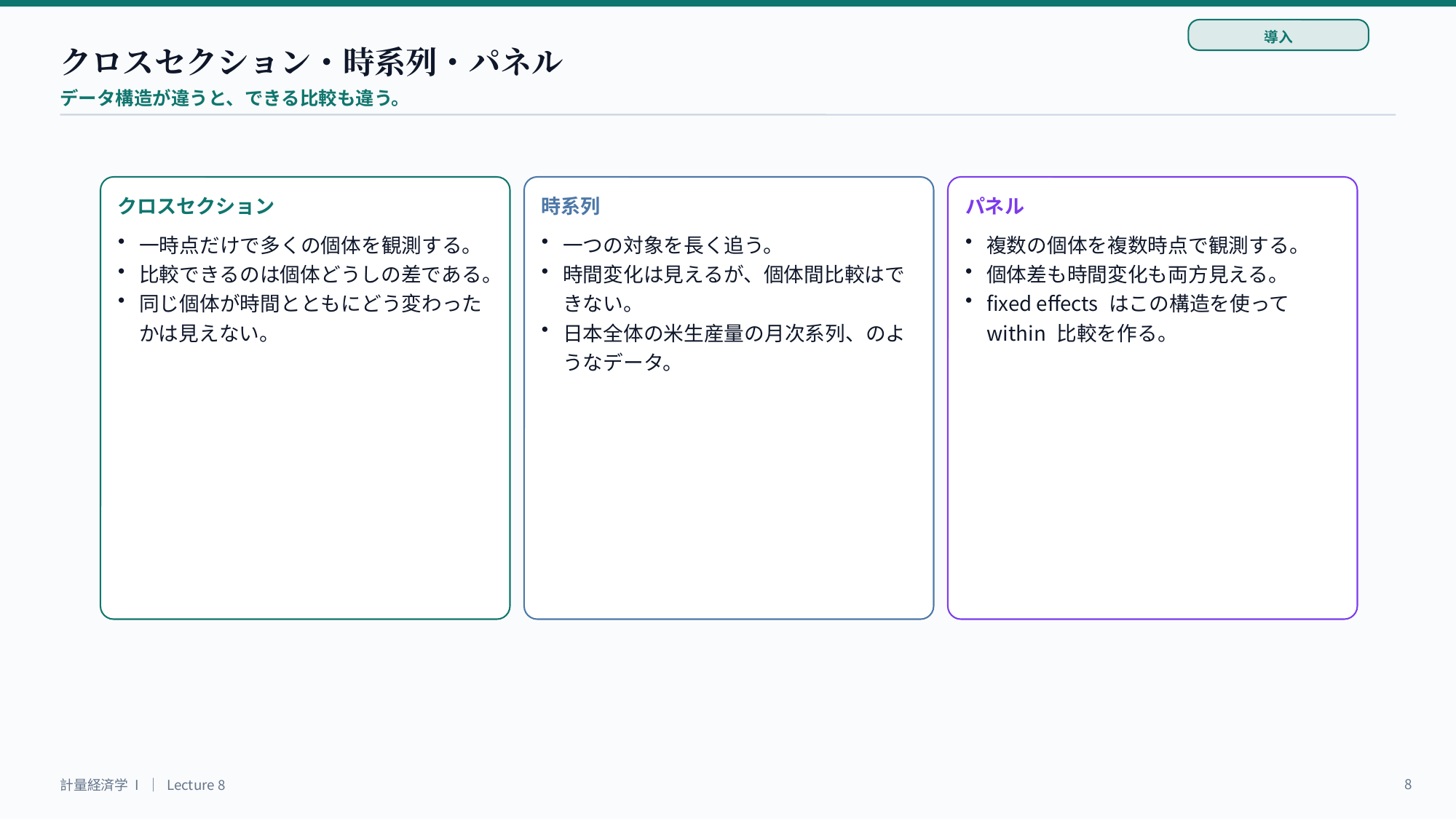

導入
クロスセクション・時系列・パネル
データ構造が違うと、できる比較も違う。

クロスセクション
時系列
パネル
一時点だけで多くの個体を観測する。
比較できるのは個体どうしの差である。
同じ個体が時間とともにどう変わったかは見えない。
一つの対象を長く追う。
時間変化は見えるが、個体間比較はできない。
日本全体の米生産量の月次系列、のようなデータ。
複数の個体を複数時点で観測する。
個体差も時間変化も両方見える。
fixed effects はこの構造を使って within 比較を作る。
8
計量経済学 I ｜ Lecture 8